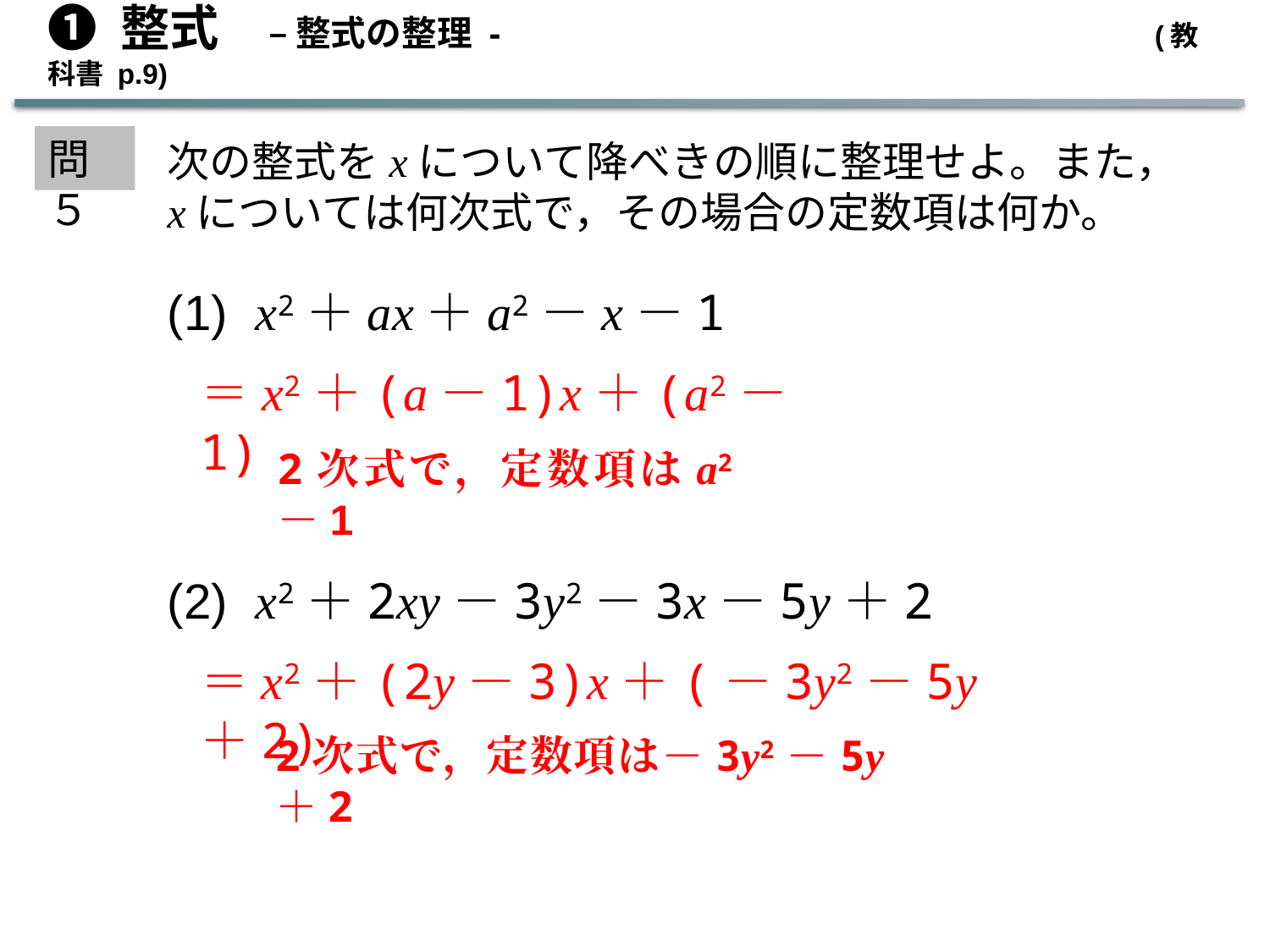

➊ 整式　– 整式の整理 -　				       (教科書 p.9)
問５

次の整式をxについて降べきの順に整理せよ。また，xについては何次式で，その場合の定数項は何か。
(1)  x2＋ax＋a2－x－1
＝x2＋(a－1)x＋(a2－1)
2次式で，定数項はa2－1
(2)  x2＋2xy－3y2－3x－5y＋2
＝x2＋(2y－3)x＋(－3y2－5y＋2)
2次式で，定数項は－3y2－5y＋2